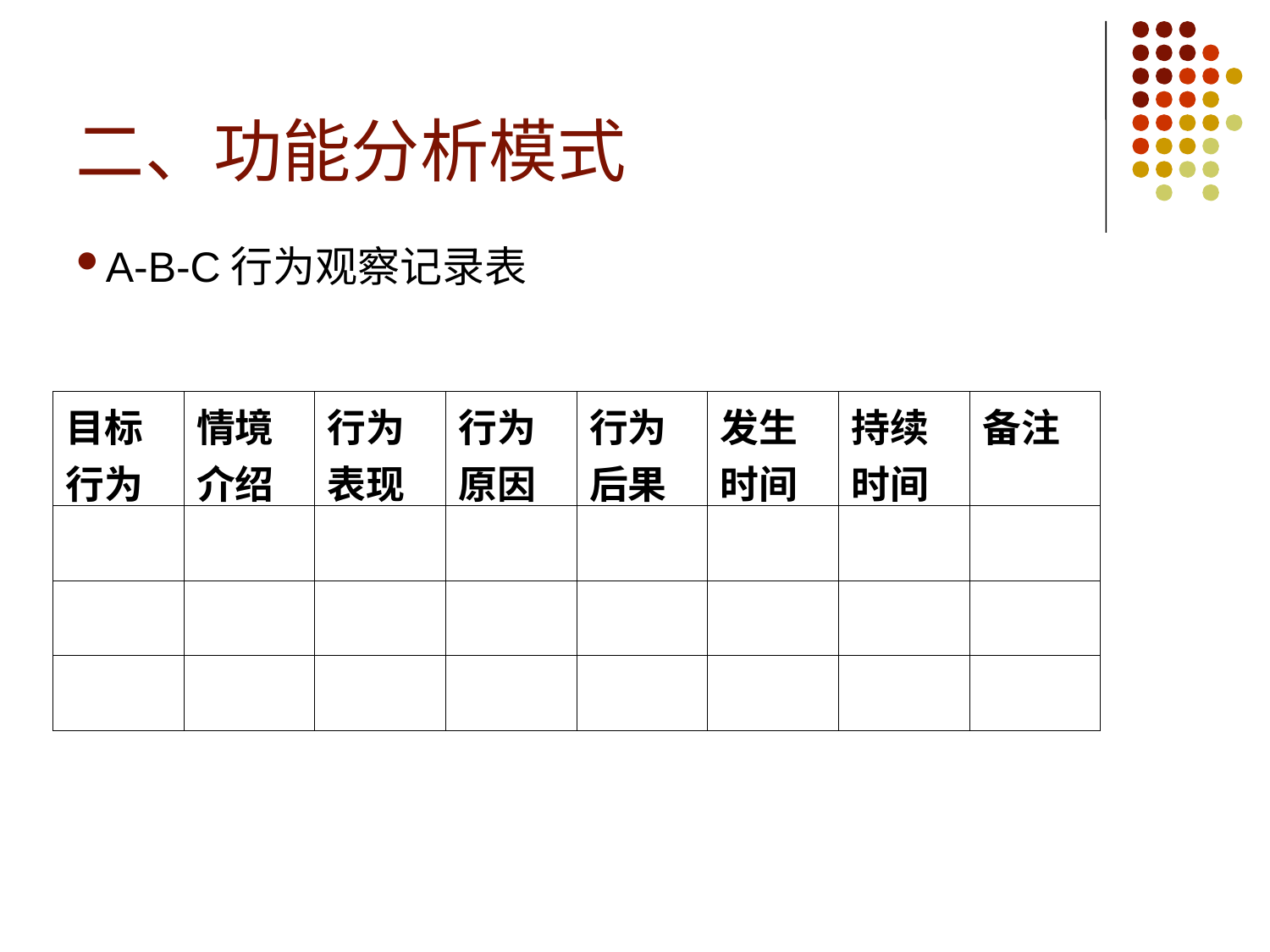

# 二、功能分析模式

A-B-C行为观察记录表
| 目标行为 | 情境介绍 | 行为表现 | 行为原因 | 行为后果 | 发生时间 | 持续时间 | 备注 |
| --- | --- | --- | --- | --- | --- | --- | --- |
|  |  |  |  |  |  |  |  |
|  |  |  |  |  |  |  |  |
|  |  |  |  |  |  |  |  |